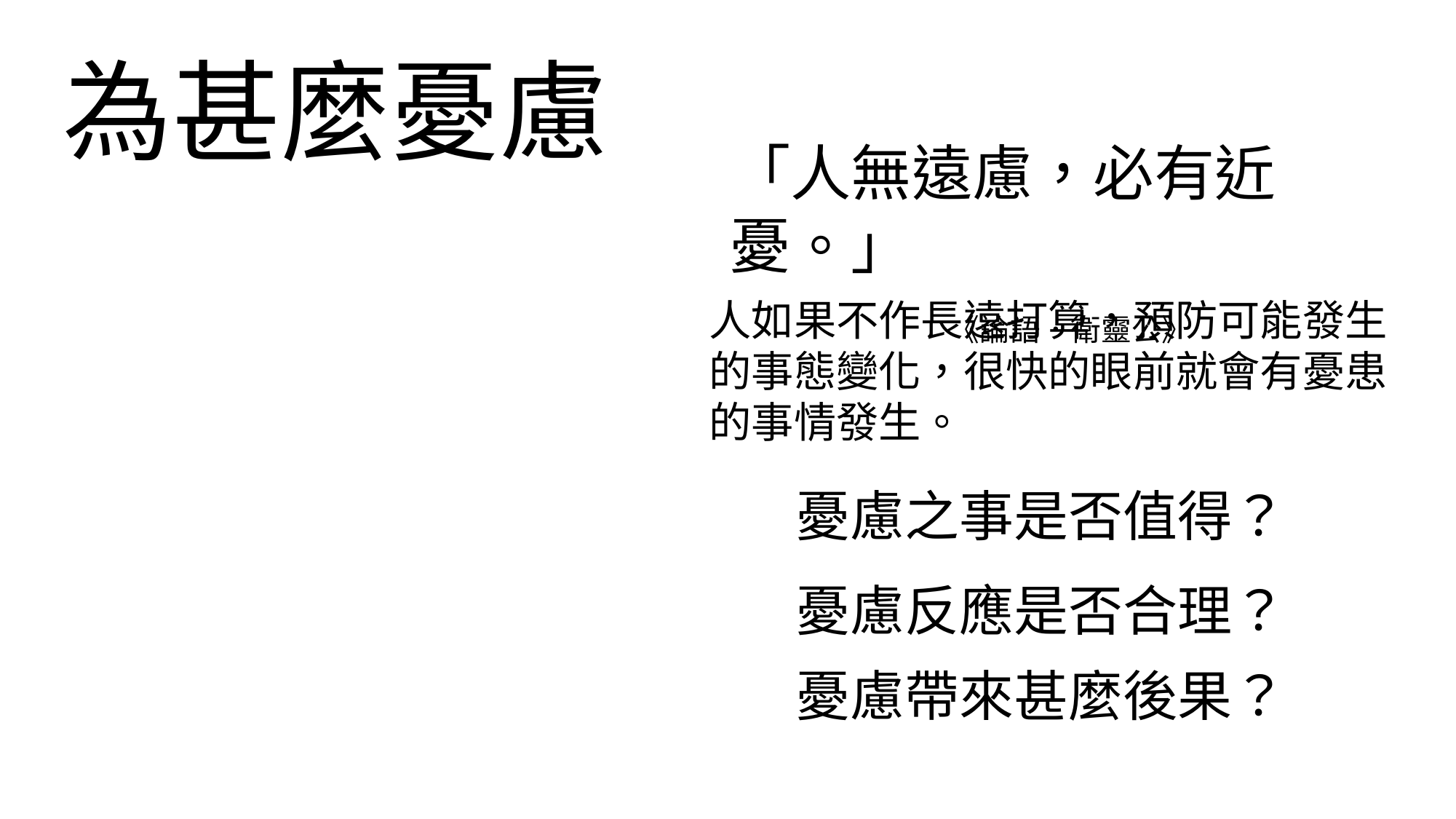

為甚麼憂慮
「人無遠慮，必有近憂。」
               《論語．衛靈公》
人如果不作長遠打算，預防可能發生的事態變化，很快的眼前就會有憂患的事情發生。
憂慮之事是否值得？
憂慮反應是否合理？
憂慮帶來甚麼後果？